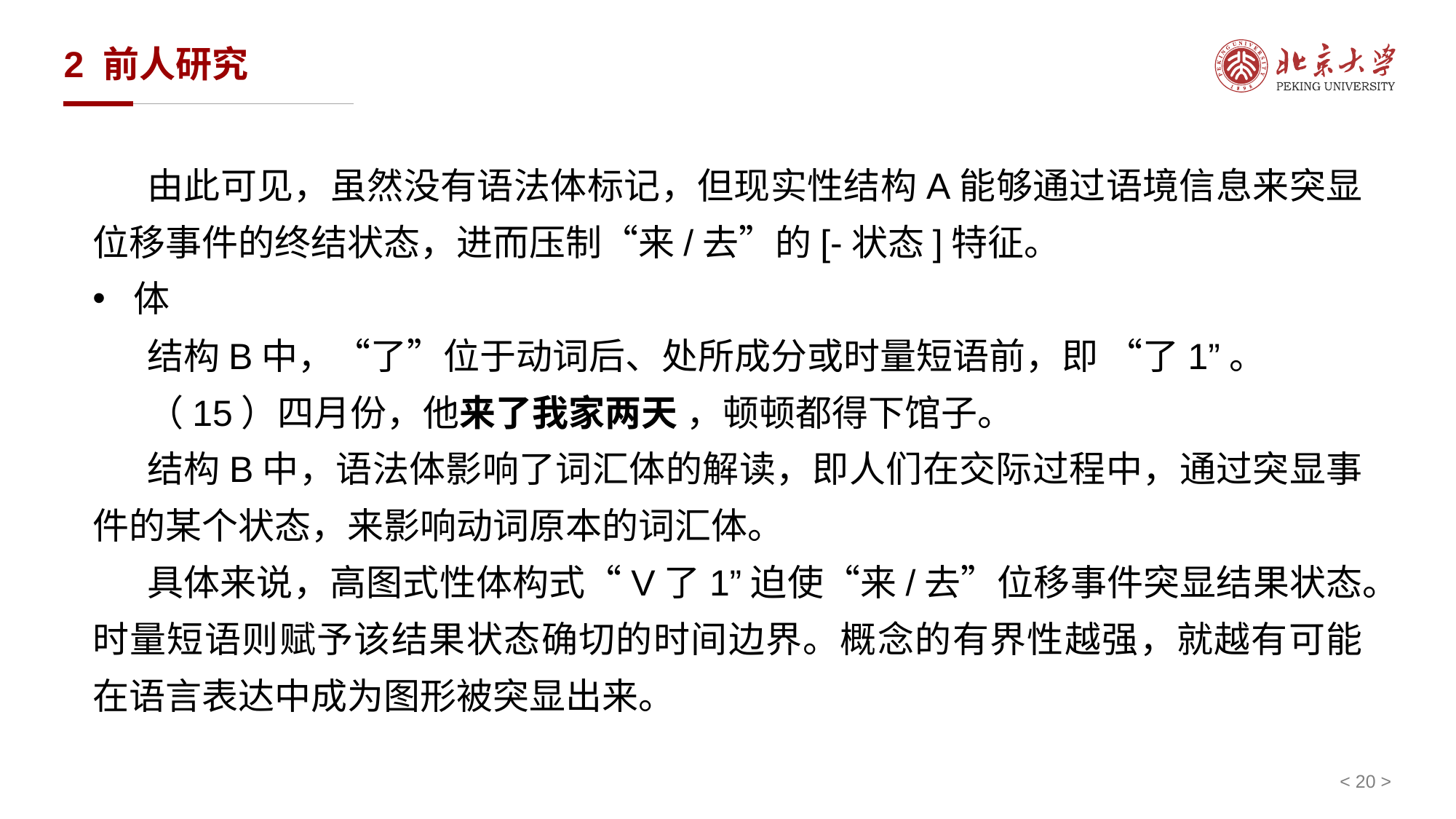

# 2 前人研究
由此可见，虽然没有语法体标记，但现实性结构A能够通过语境信息来突显 位移事件的终结状态，进而压制“来/去”的[-状态]特征。
体
结构B中，“了”位于动词后、处所成分或时量短语前，即 “了1”。
（15）四月份，他来了我家两天 ，顿顿都得下馆子。
结构B中，语法体影响了词汇体的解读，即人们在交际过程中，通过突显事件的某个状态，来影响动词原本的词汇体。
具体来说，高图式性体构式“V了1”迫使“来/去”位移事件突显结果状态。时量短语则赋予该结果状态确切的时间边界。概念的有界性越强，就越有可能在语言表达中成为图形被突显出来。
< 20 >